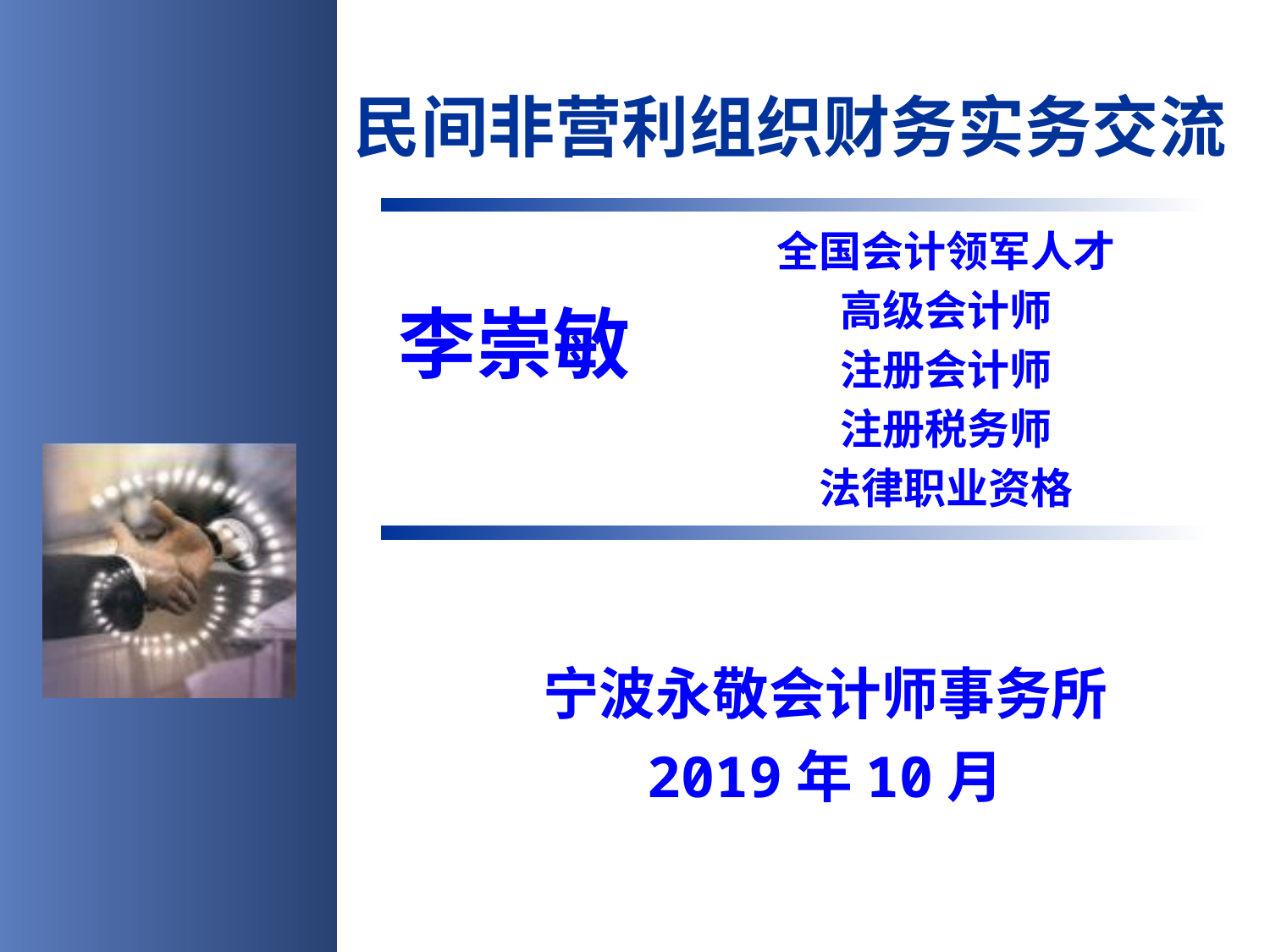

# 民间非营利组织财务实务交流
全国会计领军人才
高级会计师
注册会计师
注册税务师
法律职业资格

李崇敏

宁波永敬会计师事务所
2019年10月